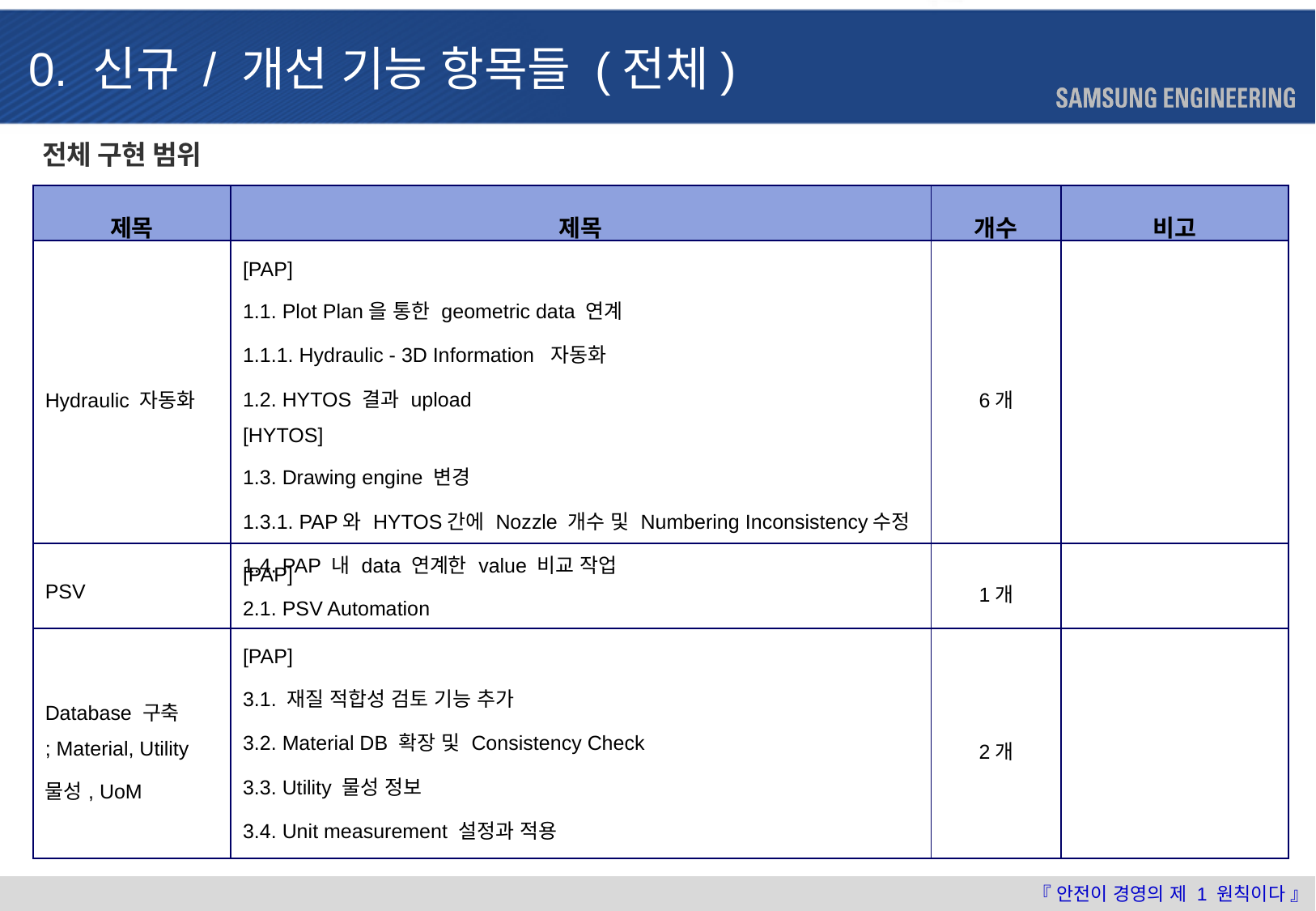

0. 신규 / 개선 기능 항목들 (전체)
전체 구현 범위
| 제목 | 제목 | 개수 | 비고 |
| --- | --- | --- | --- |
| Hydraulic 자동화 | [PAP] 1.1. Plot Plan을 통한 geometric data 연계 1.1.1. Hydraulic - 3D Information 자동화 1.2. HYTOS 결과 upload [HYTOS] 1.3. Drawing engine 변경 1.3.1. PAP와 HYTOS간에 Nozzle 개수 및 Numbering Inconsistency수정 1.4. PAP 내 data 연계한 value 비교 작업 | 6개 |  |
| PSV | [PAP] 2.1. PSV Automation | 1개 |  |
| Database 구축 ; Material, Utility 물성, UoM | [PAP] 3.1. 재질 적합성 검토 기능 추가 3.2. Material DB 확장 및 Consistency Check 3.3. Utility 물성 정보 3.4. Unit measurement 설정과 적용 | 2개 |  |